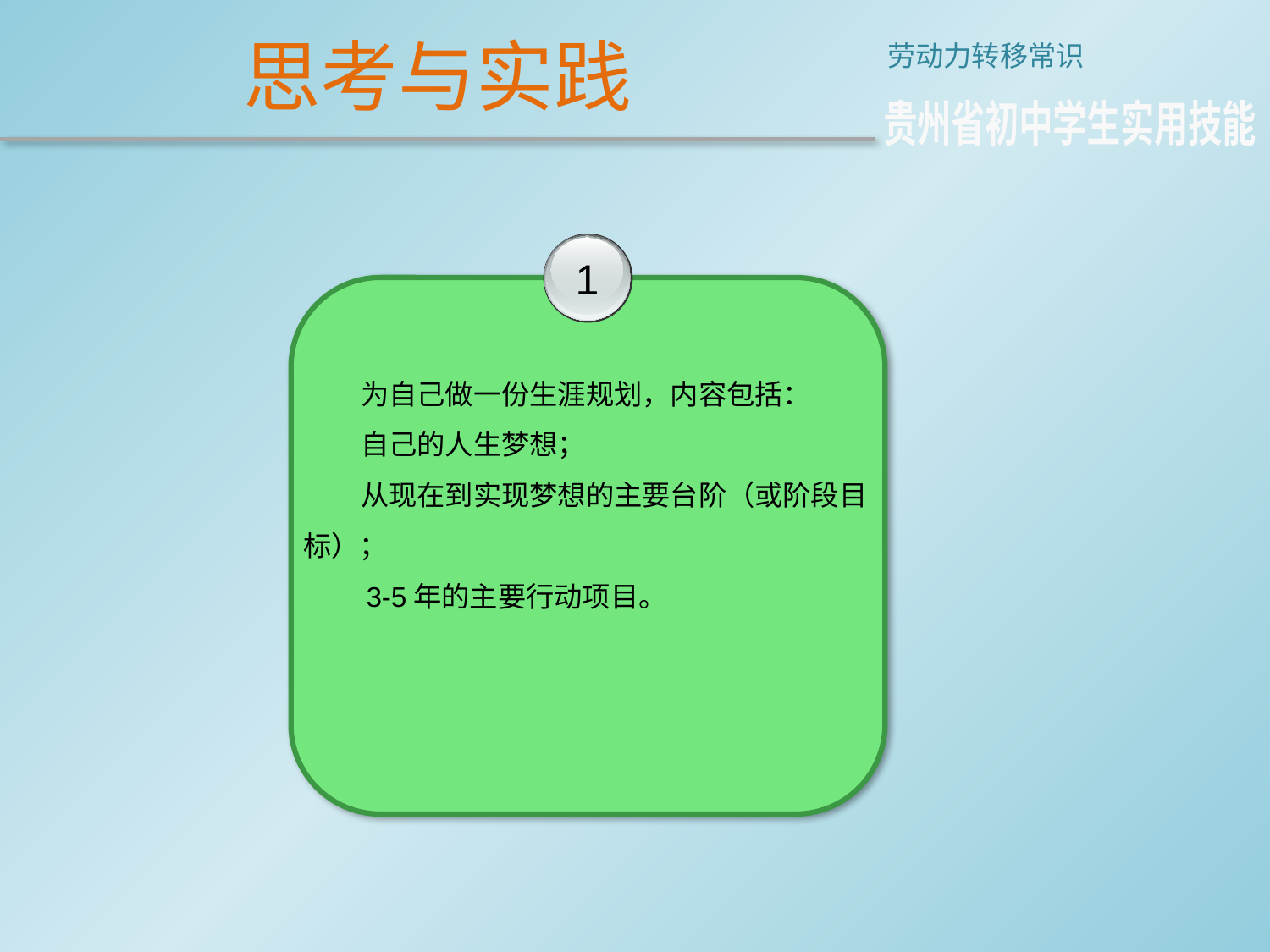

思考与实践
劳动力转移常识
贵州省初中学生实用技能

1

        为自己做一份生涯规划，内容包括：
        自己的人生梦想；
        从现在到实现梦想的主要台阶（或阶段目标）；
        3-5年的主要行动项目。